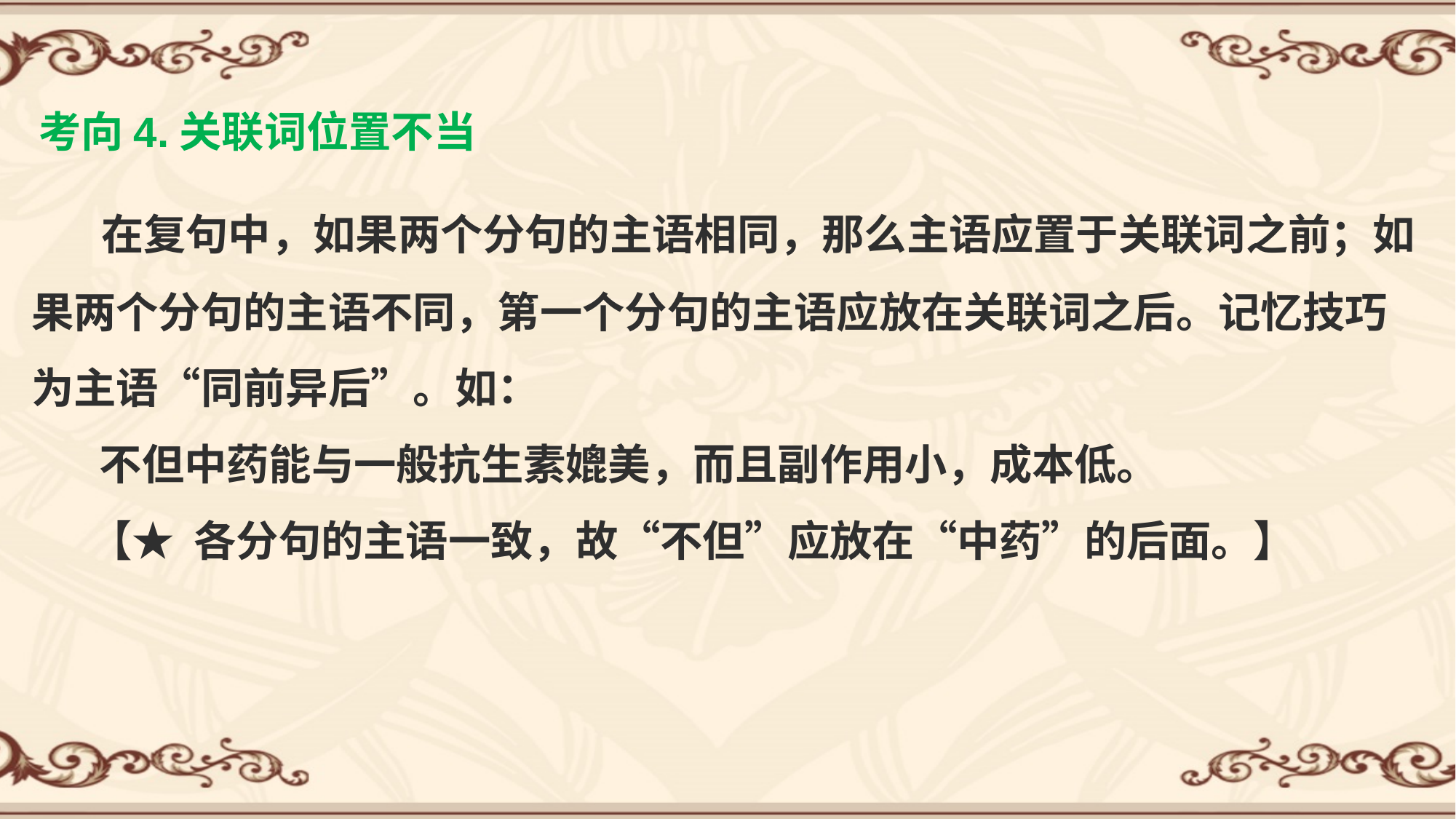

考向4.关联词位置不当
      在复句中，如果两个分句的主语相同，那么主语应置于关联词之前；如果两个分句的主语不同，第一个分句的主语应放在关联词之后。记忆技巧为主语“同前异后”。如：
      不但中药能与一般抗生素媲美，而且副作用小，成本低。
     【★  各分句的主语一致，故“不但”应放在“中药”的后面。】